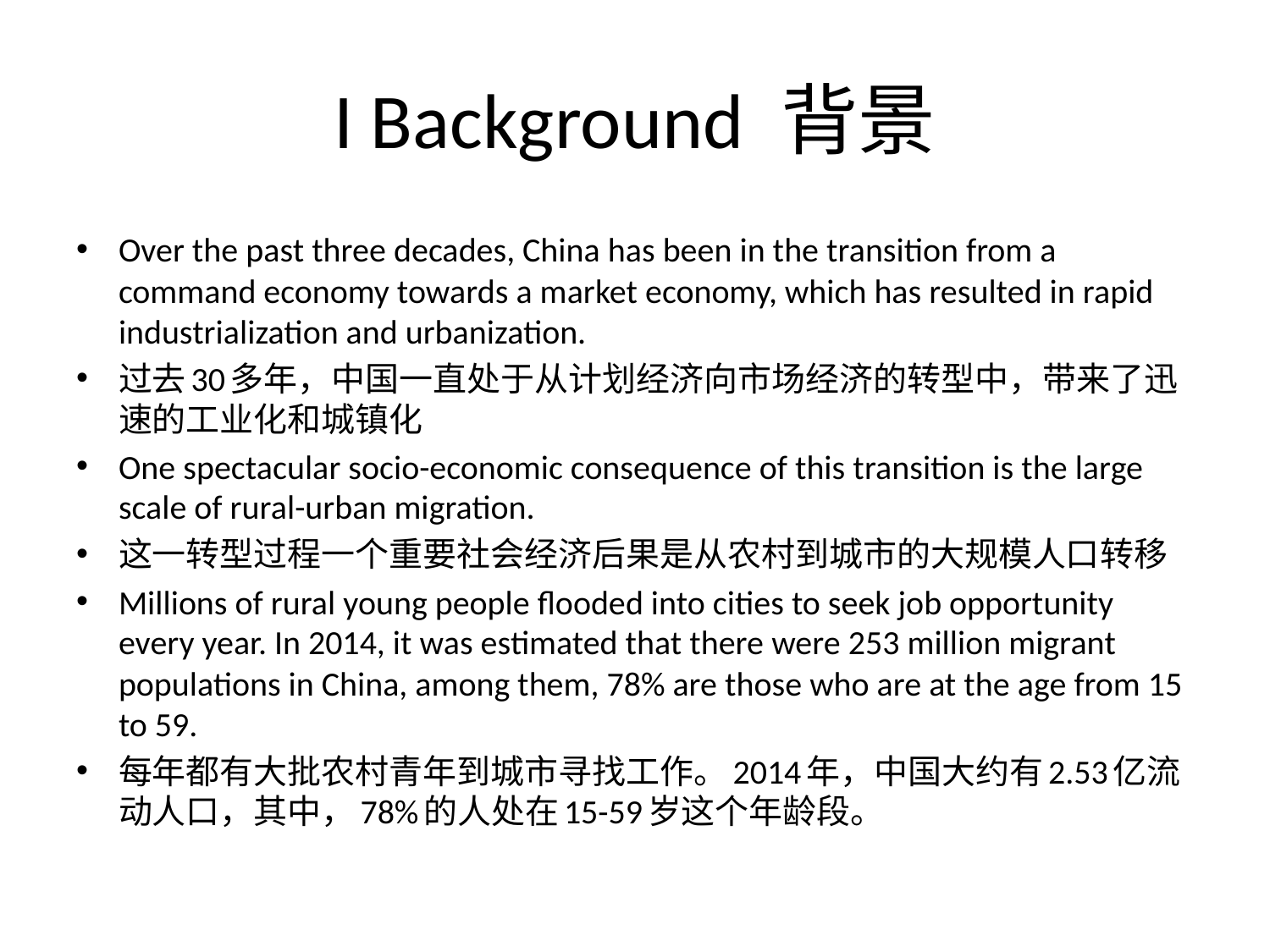

# I Background 背景
Over the past three decades, China has been in the transition from a command economy towards a market economy, which has resulted in rapid industrialization and urbanization.
过去30多年，中国一直处于从计划经济向市场经济的转型中，带来了迅速的工业化和城镇化
One spectacular socio-economic consequence of this transition is the large scale of rural-urban migration.
这一转型过程一个重要社会经济后果是从农村到城市的大规模人口转移
Millions of rural young people flooded into cities to seek job opportunity every year. In 2014, it was estimated that there were 253 million migrant populations in China, among them, 78% are those who are at the age from 15 to 59.
每年都有大批农村青年到城市寻找工作。2014年，中国大约有2.53亿流动人口，其中，78%的人处在15-59岁这个年龄段。